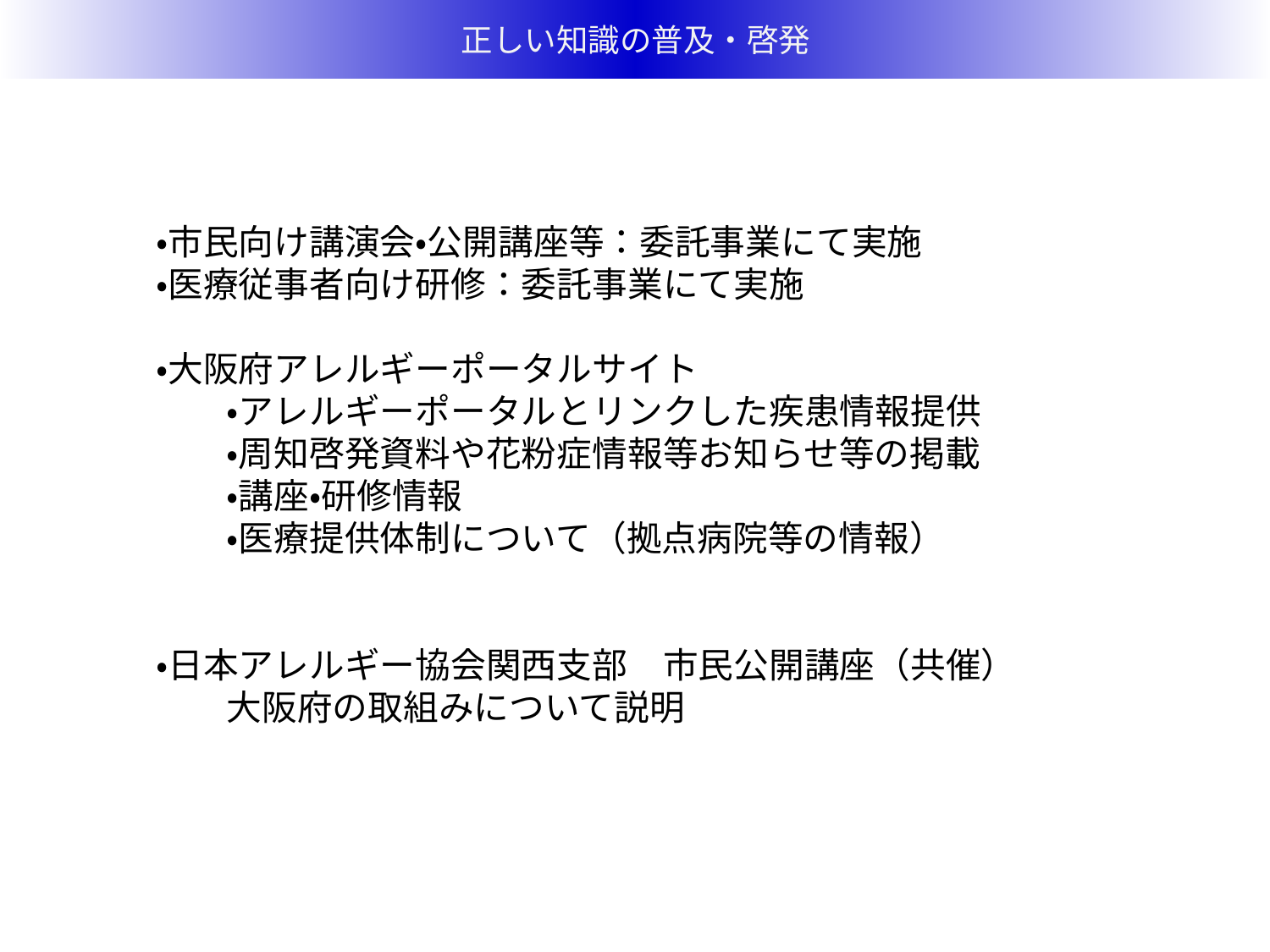

正しい知識の普及・啓発
・市民向け講演会・公開講座等：委託事業にて実施
・医療従事者向け研修：委託事業にて実施

・大阪府アレルギーポータルサイト
　　・アレルギーポータルとリンクした疾患情報提供
　　・周知啓発資料や花粉症情報等お知らせ等の掲載
　　・講座・研修情報
　　・医療提供体制について（拠点病院等の情報）

・日本アレルギー協会関西支部　市民公開講座（共催）
　　大阪府の取組みについて説明